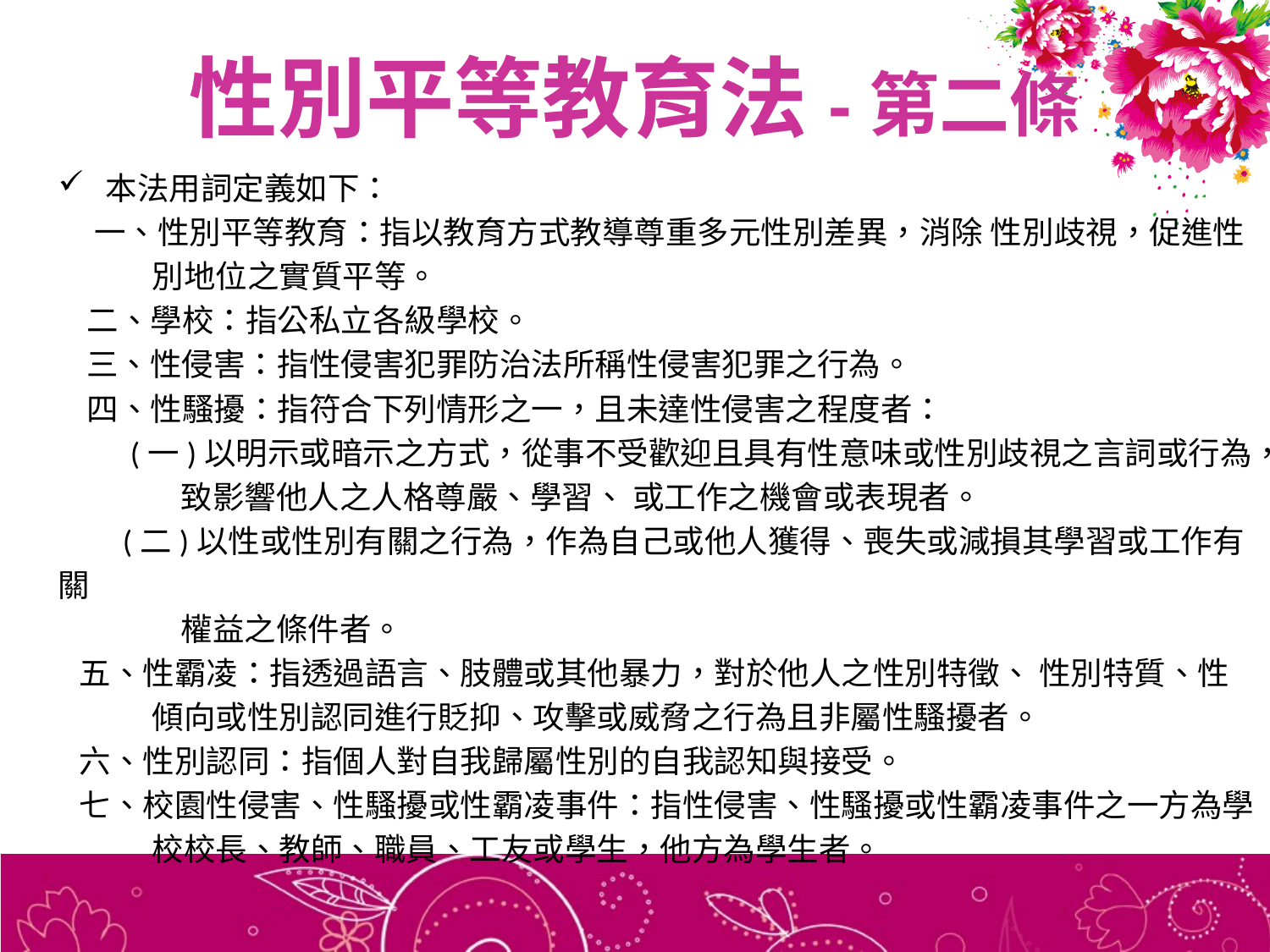

# 性別平等教育法-第二條
本法用詞定義如下：
    一、性別平等教育：指以教育方式教導尊重多元性別差異，消除 性別歧視，促進性
            別地位之實質平等。
    二、學校：指公私立各級學校。
    三、性侵害：指性侵害犯罪防治法所稱性侵害犯罪之行為。
    四、性騷擾：指符合下列情形之一，且未達性侵害之程度者：
         (一)以明示或暗示之方式，從事不受歡迎且具有性意味或性別歧視之言詞或行為，
                致影響他人之人格尊嚴、學習、 或工作之機會或表現者。
         (二)以性或性別有關之行為，作為自己或他人獲得、喪失或減損其學習或工作有關
                權益之條件者。
   五、性霸凌：指透過語言、肢體或其他暴力，對於他人之性別特徵、 性別特質、性
            傾向或性別認同進行貶抑、攻擊或威脅之行為且非屬性騷擾者。
   六、性別認同：指個人對自我歸屬性別的自我認知與接受。
   七、校園性侵害、性騷擾或性霸凌事件：指性侵害、性騷擾或性霸凌事件之一方為學
            校校長、教師、職員、工友或學生，他方為學生者。